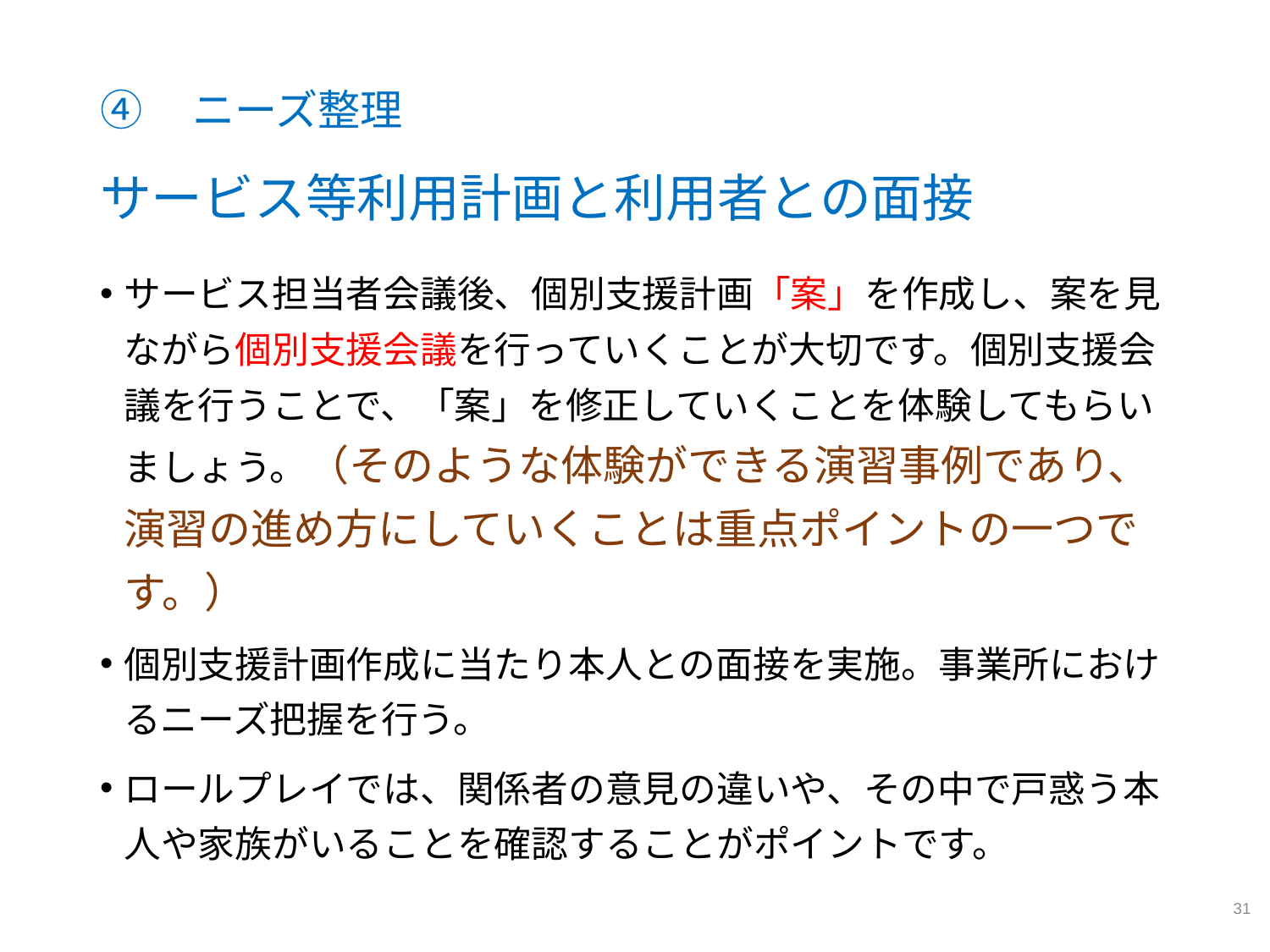

# ④　ニーズ整理 サービス等利用計画と利用者との面接
サービス担当者会議後、個別支援計画「案」を作成し、案を見ながら個別支援会議を行っていくことが大切です。個別支援会議を行うことで、「案」を修正していくことを体験してもらいましょう。（そのような体験ができる演習事例であり、演習の進め方にしていくことは重点ポイントの一つです。）
個別支援計画作成に当たり本人との面接を実施。事業所におけるニーズ把握を行う。
ロールプレイでは、関係者の意見の違いや、その中で戸惑う本人や家族がいることを確認することがポイントです。
31